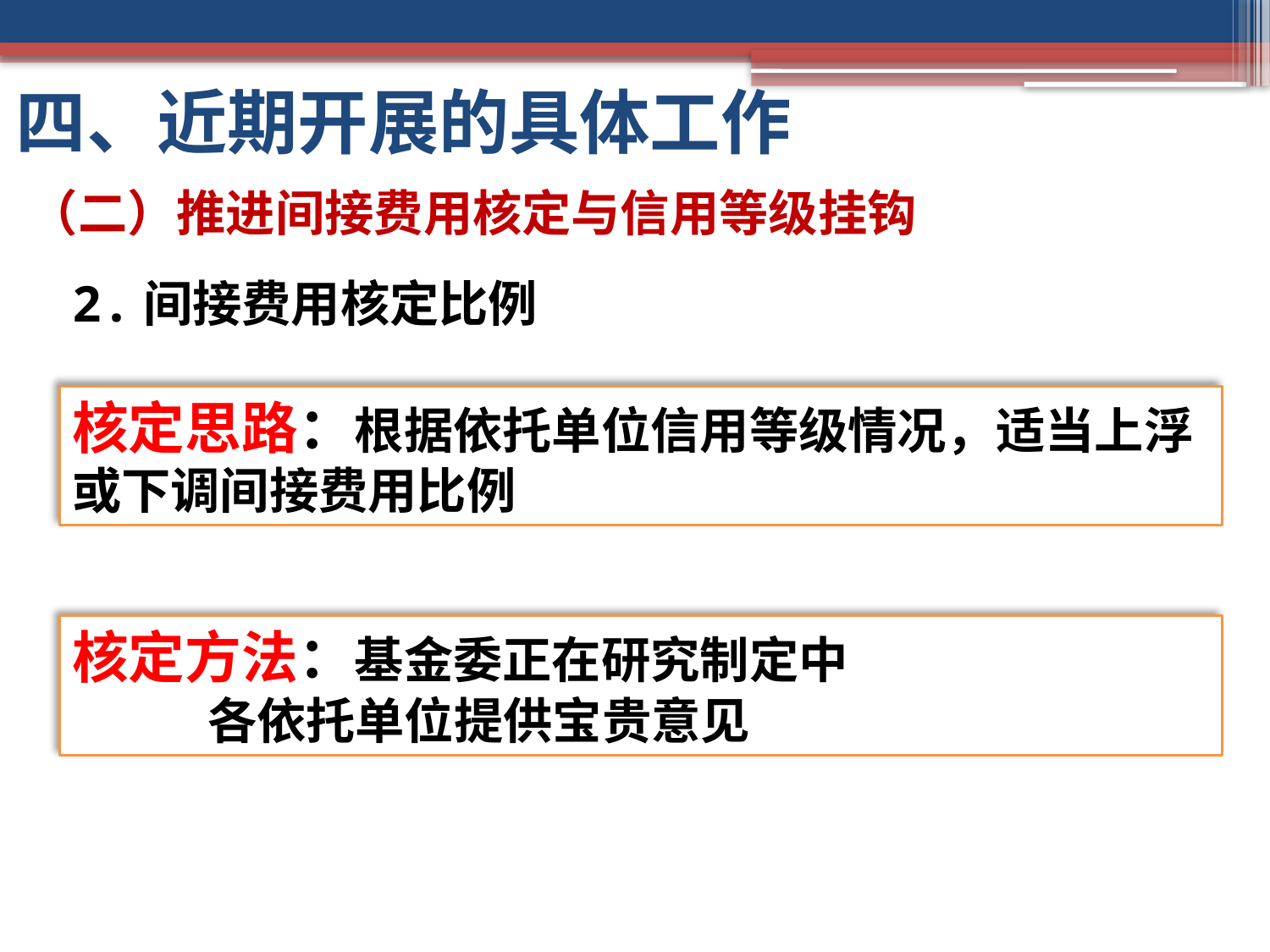

# 四、近期开展的具体工作
（二）推进间接费用核定与信用等级挂钩

2.间接费用核定比例
核定思路：根据依托单位信用等级情况，适当上浮或下调间接费用比例
核定方法：基金委正在研究制定中
           各依托单位提供宝贵意见